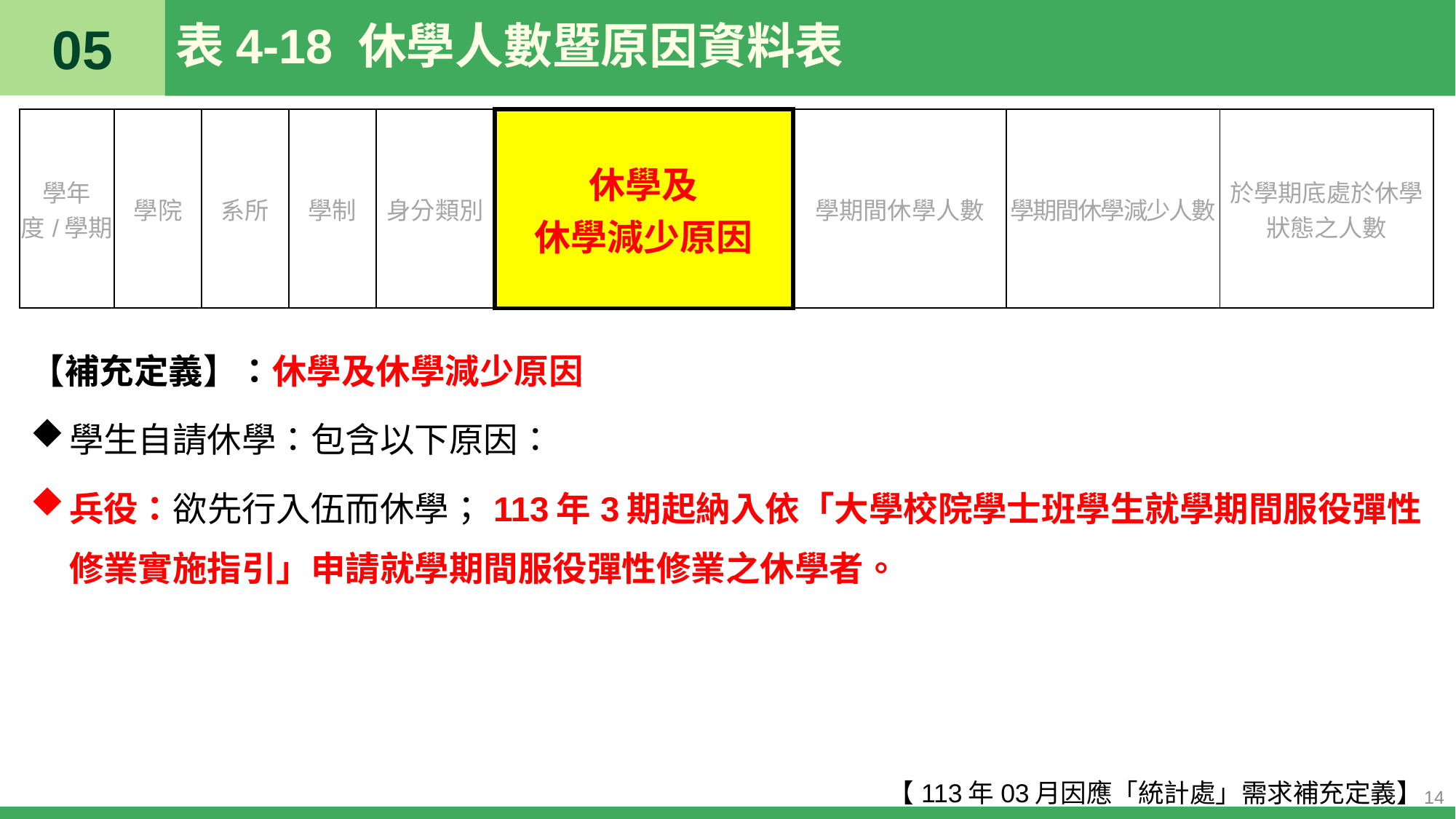

05
# 表4-18 休學人數暨原因資料表
| 學年度/學期 | 學院 | 系所 | 學制 | 身分類別 | 休學及 休學減少原因 | 學期間休學人數 | 學期間休學減少人數 | 於學期底處於休學狀態之人數 |
| --- | --- | --- | --- | --- | --- | --- | --- | --- |
【補充定義】：休學及休學減少原因
學生自請休學：包含以下原因：
兵役：欲先行入伍而休學；113年3期起納入依「大學校院學士班學生就學期間服役彈性修業實施指引」申請就學期間服役彈性修業之休學者。

【113年03月因應「統計處」需求補充定義】

14